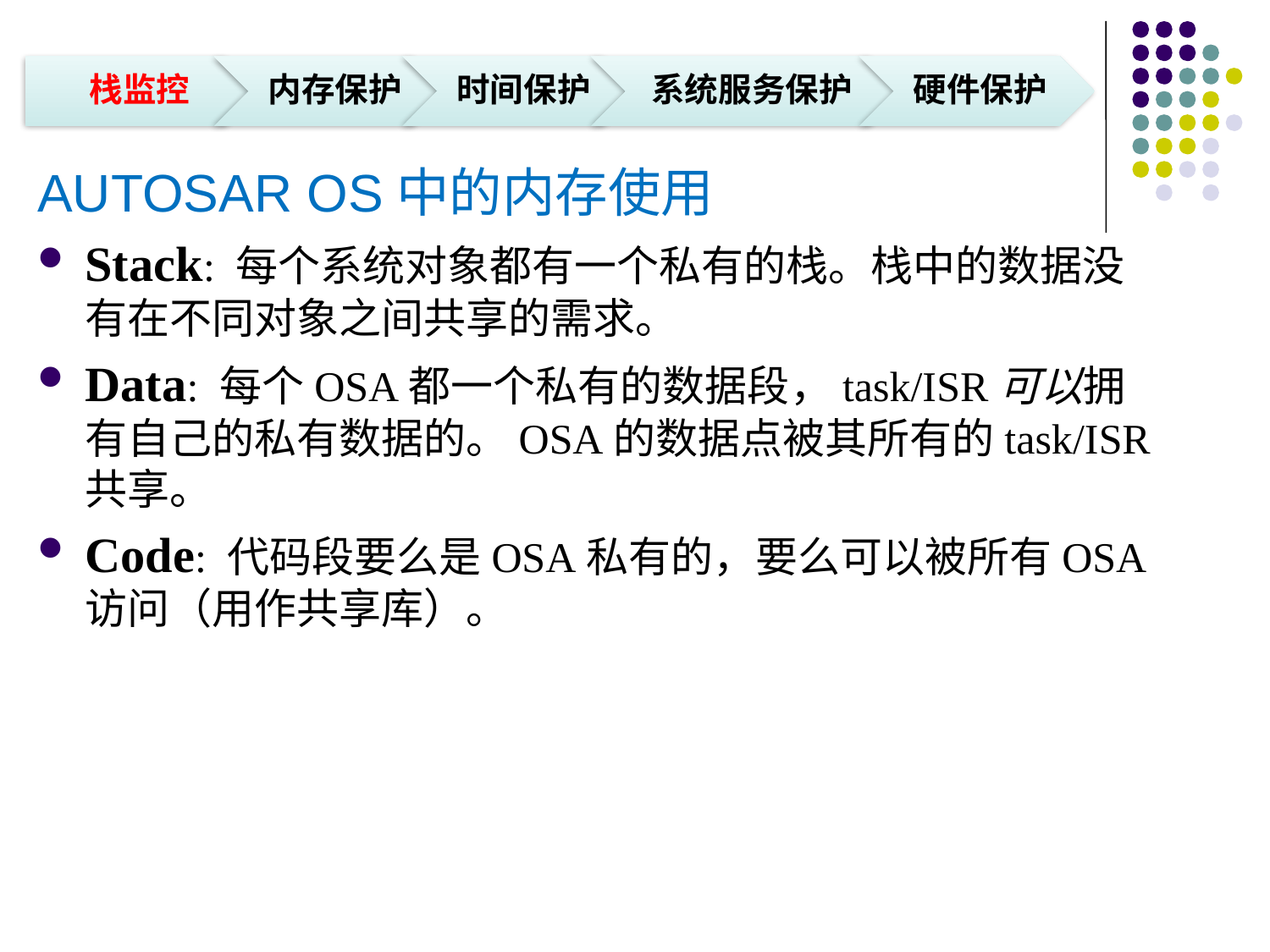

栈监控
内存保护
时间保护
系统服务保护
硬件保护
AUTOSAR OS中的内存使用
Stack: 每个系统对象都有一个私有的栈。栈中的数据没有在不同对象之间共享的需求。
Data: 每个OSA都一个私有的数据段，task/ISR可以拥有自己的私有数据的。OSA的数据点被其所有的task/ISR共享。
Code: 代码段要么是OSA私有的，要么可以被所有OSA访问（用作共享库）。